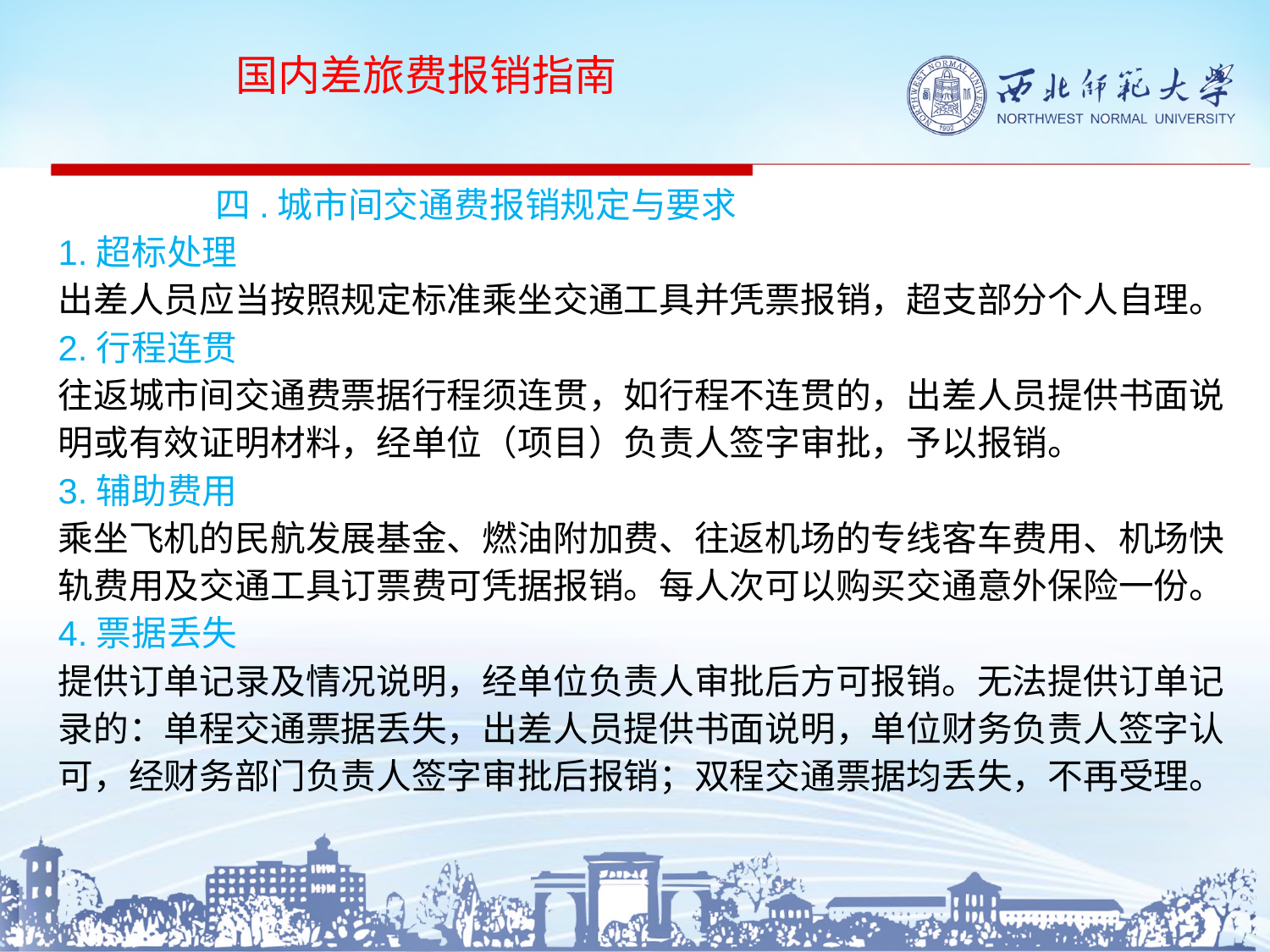

国内差旅费报销指南
                   四.城市间交通费报销规定与要求
1.超标处理
出差人员应当按照规定标准乘坐交通工具并凭票报销，超支部分个人自理。
2.行程连贯
往返城市间交通费票据行程须连贯，如行程不连贯的，出差人员提供书面说明或有效证明材料，经单位（项目）负责人签字审批，予以报销。
3.辅助费用
乘坐飞机的民航发展基金、燃油附加费、往返机场的专线客车费用、机场快轨费用及交通工具订票费可凭据报销。每人次可以购买交通意外保险一份。
4.票据丢失
提供订单记录及情况说明，经单位负责人审批后方可报销。无法提供订单记录的：单程交通票据丢失，出差人员提供书面说明，单位财务负责人签字认可，经财务部门负责人签字审批后报销；双程交通票据均丢失，不再受理。
#